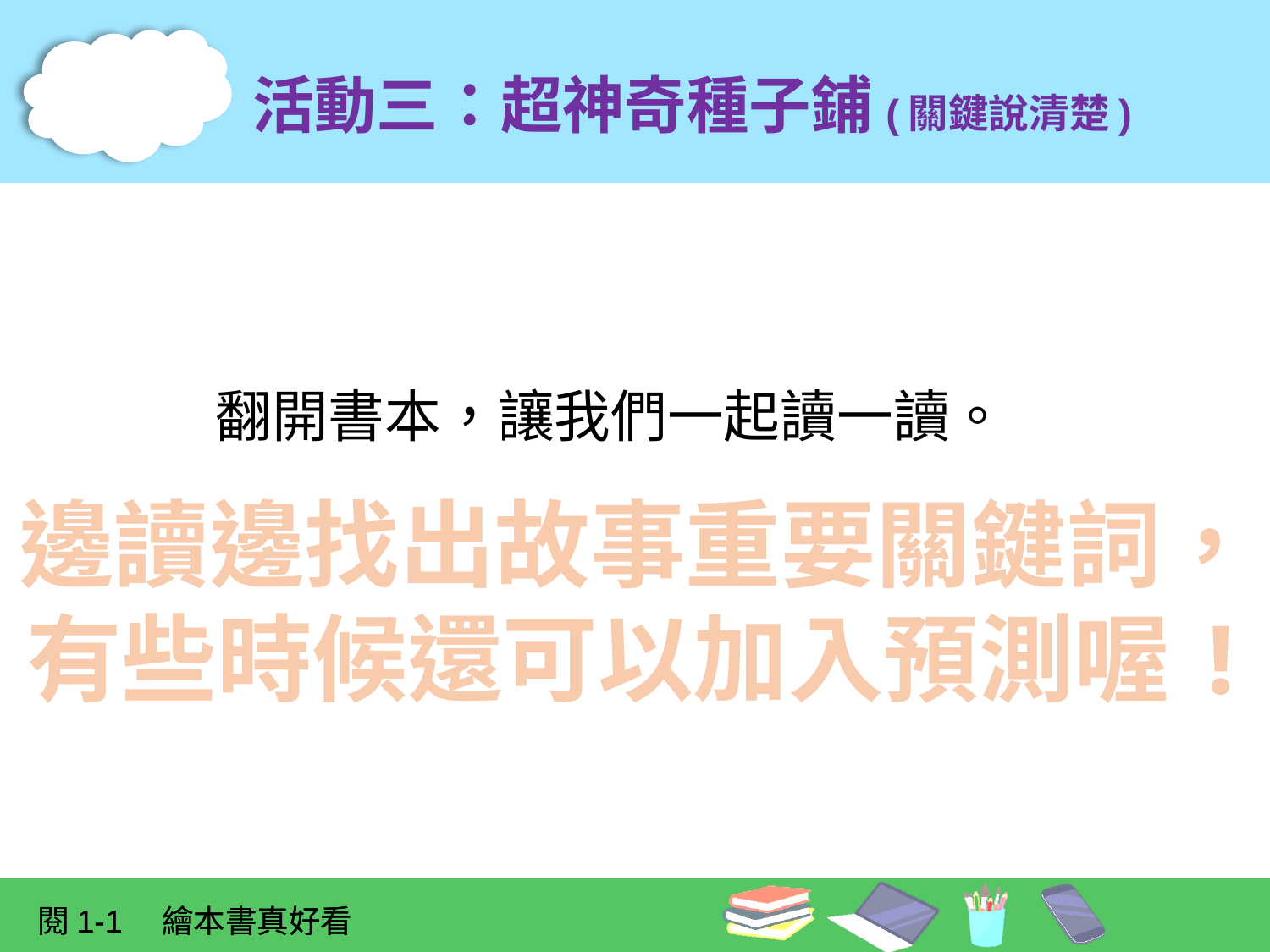

活動三：超神奇種子鋪(關鍵說清楚)
翻開書本，讓我們一起讀一讀。
邊讀邊找出故事重要關鍵詞，
有些時候還可以加入預測喔!